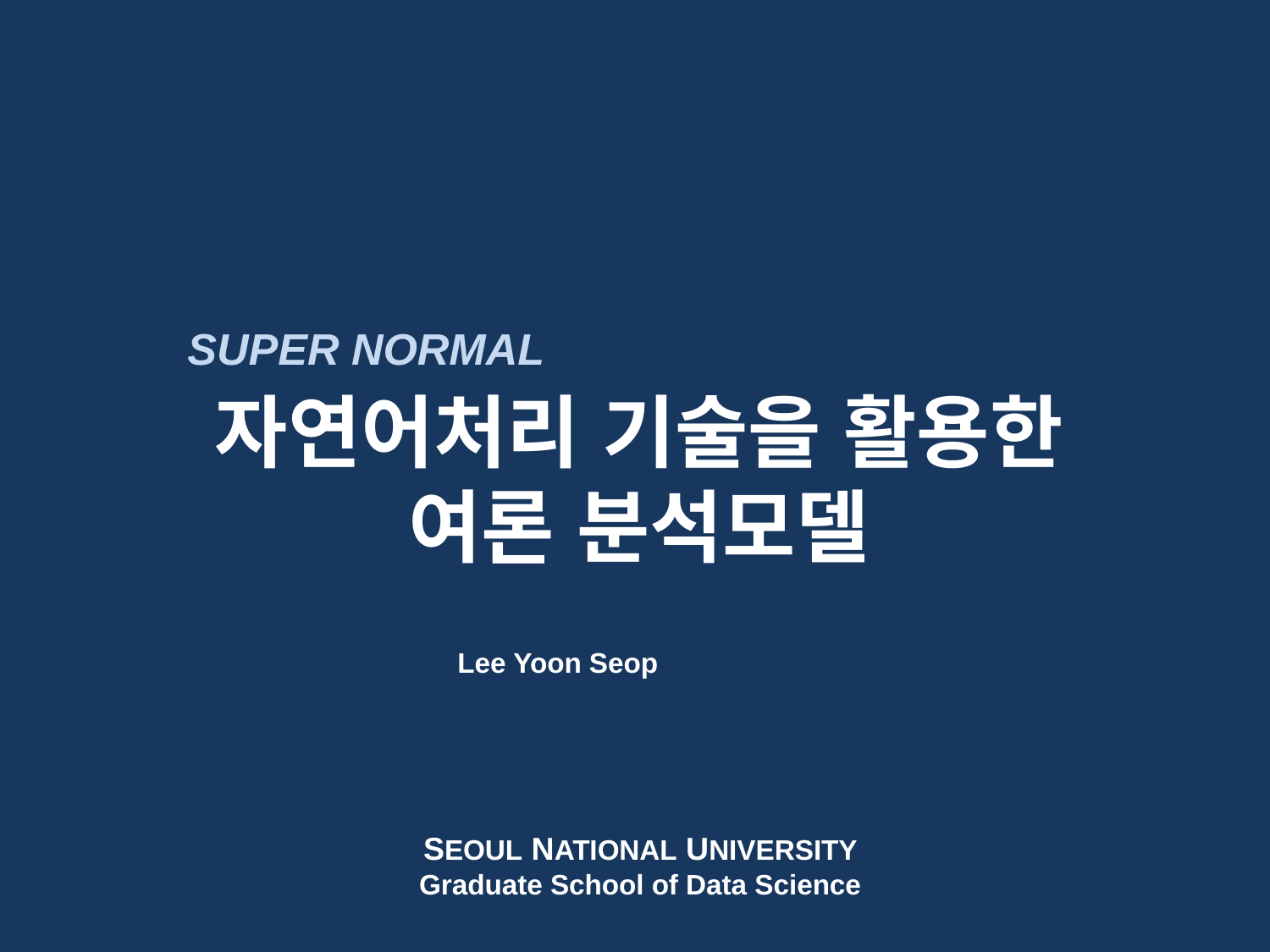

SUPER NORMAL
자연어처리 기술을 활용한
여론 분석모델
Lee Yoon Seop
SEOUL NATIONAL UNIVERSITY
Graduate School of Data Science